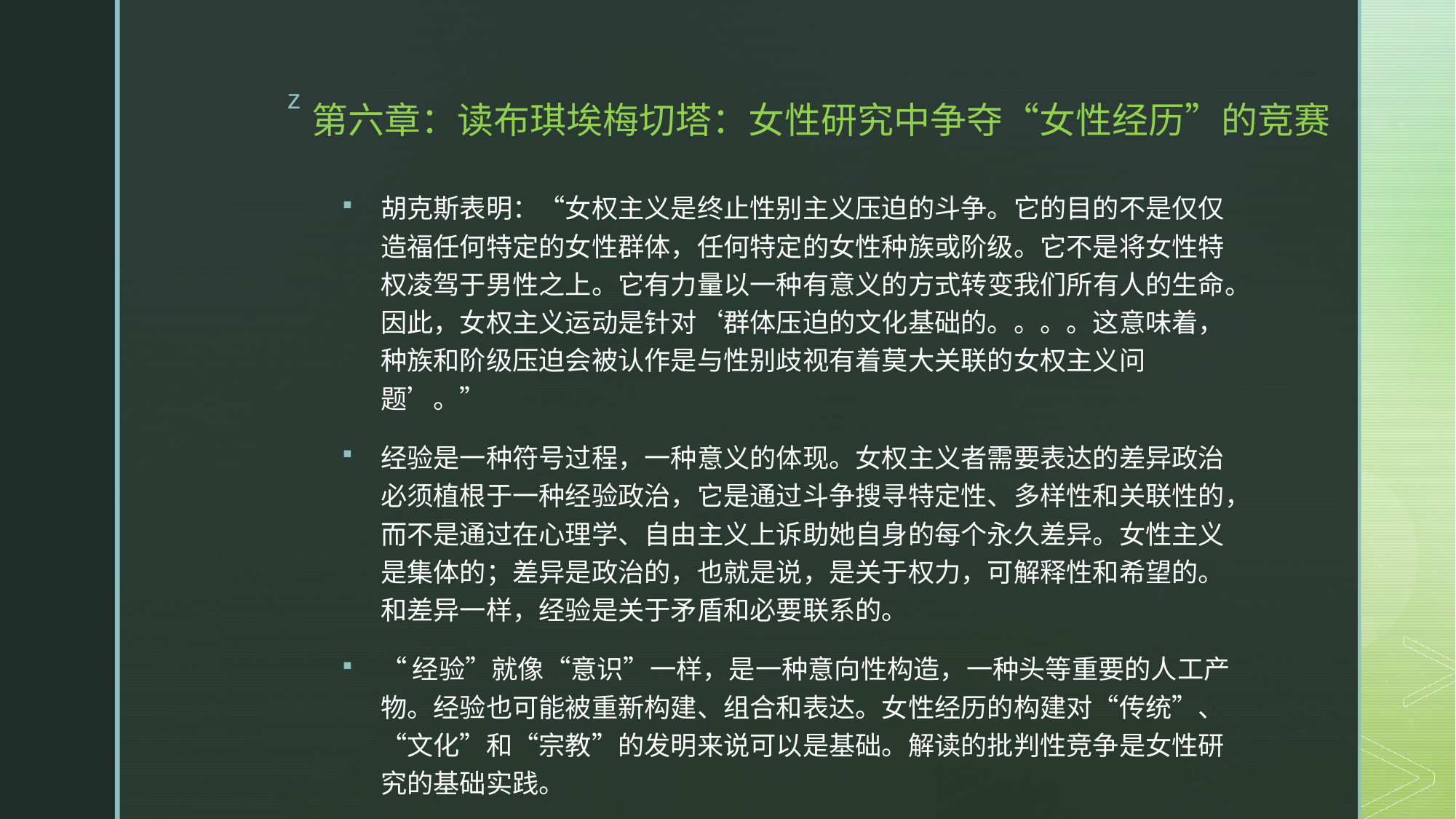

# 第六章：读布琪埃梅切塔：女性研究中争夺“女性经历”的竞赛
胡克斯表明：“女权主义是终止性别主义压迫的斗争。它的目的不是仅仅造福任何特定的女性群体，任何特定的女性种族或阶级。它不是将女性特权凌驾于男性之上。它有力量以一种有意义的方式转变我们所有人的生命。因此，女权主义运动是针对‘群体压迫的文化基础的。。。。这意味着，种族和阶级压迫会被认作是与性别歧视有着莫大关联的女权主义问题’。”
经验是一种符号过程，一种意义的体现。女权主义者需要表达的差异政治必须植根于一种经验政治，它是通过斗争搜寻特定性、多样性和关联性的，而不是通过在心理学、自由主义上诉助她自身的每个永久差异。女性主义是集体的；差异是政治的，也就是说，是关于权力，可解释性和希望的。和差异一样，经验是关于矛盾和必要联系的。
“经验”就像“意识”一样，是一种意向性构造，一种头等重要的人工产物。经验也可能被重新构建、组合和表达。女性经历的构建对“传统”、“文化”和“宗教”的发明来说可以是基础。解读的批判性竞争是女性研究的基础实践。